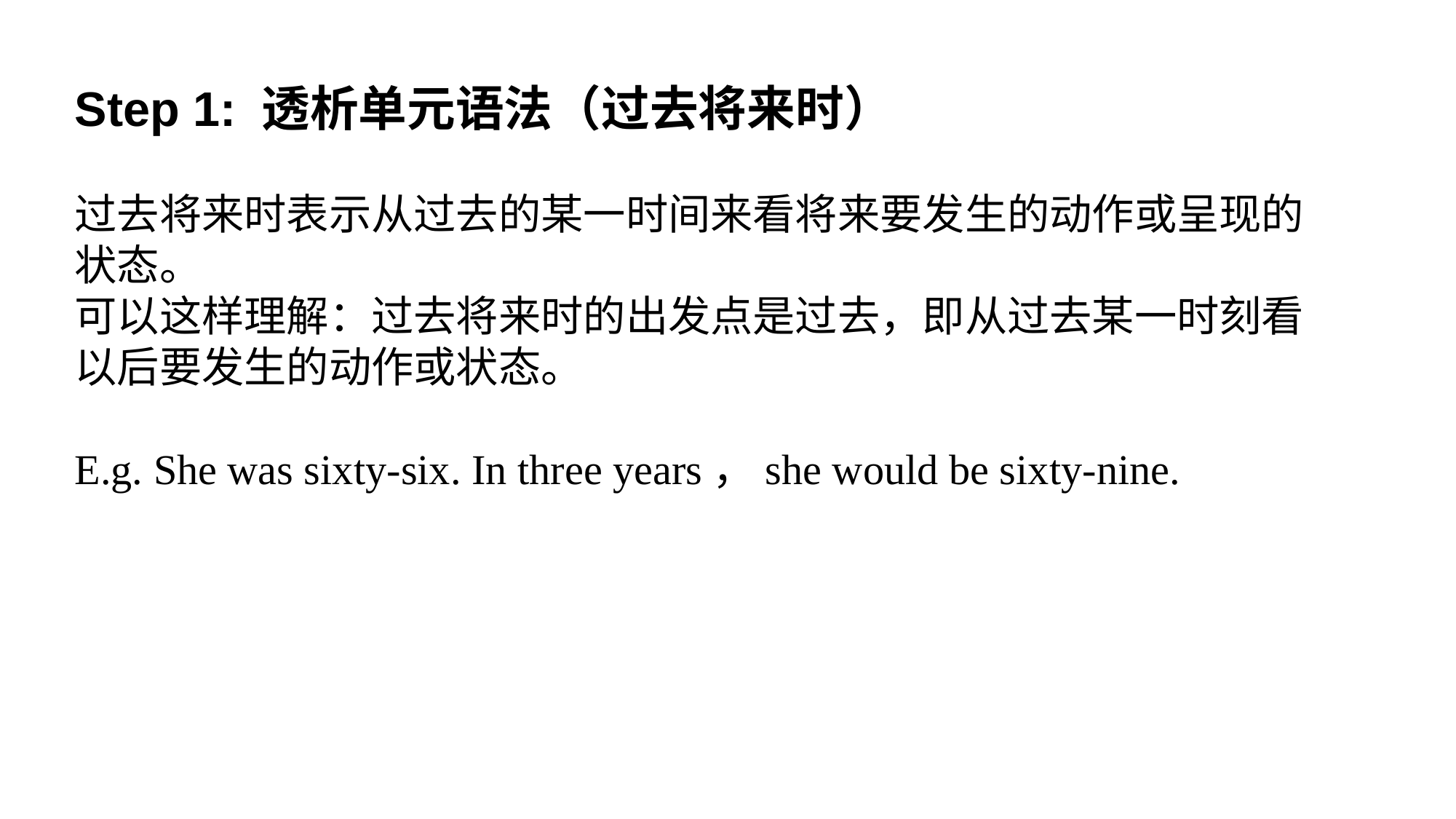

Step 1: 透析单元语法（过去将来时）
过去将来时表示从过去的某一时间来看将来要发生的动作或呈现的状态。可以这样理解：过去将来时的出发点是过去，即从过去某一时刻看以后要发生的动作或状态。

E.g. She was sixty-six. In three years，she would be sixty-nine.